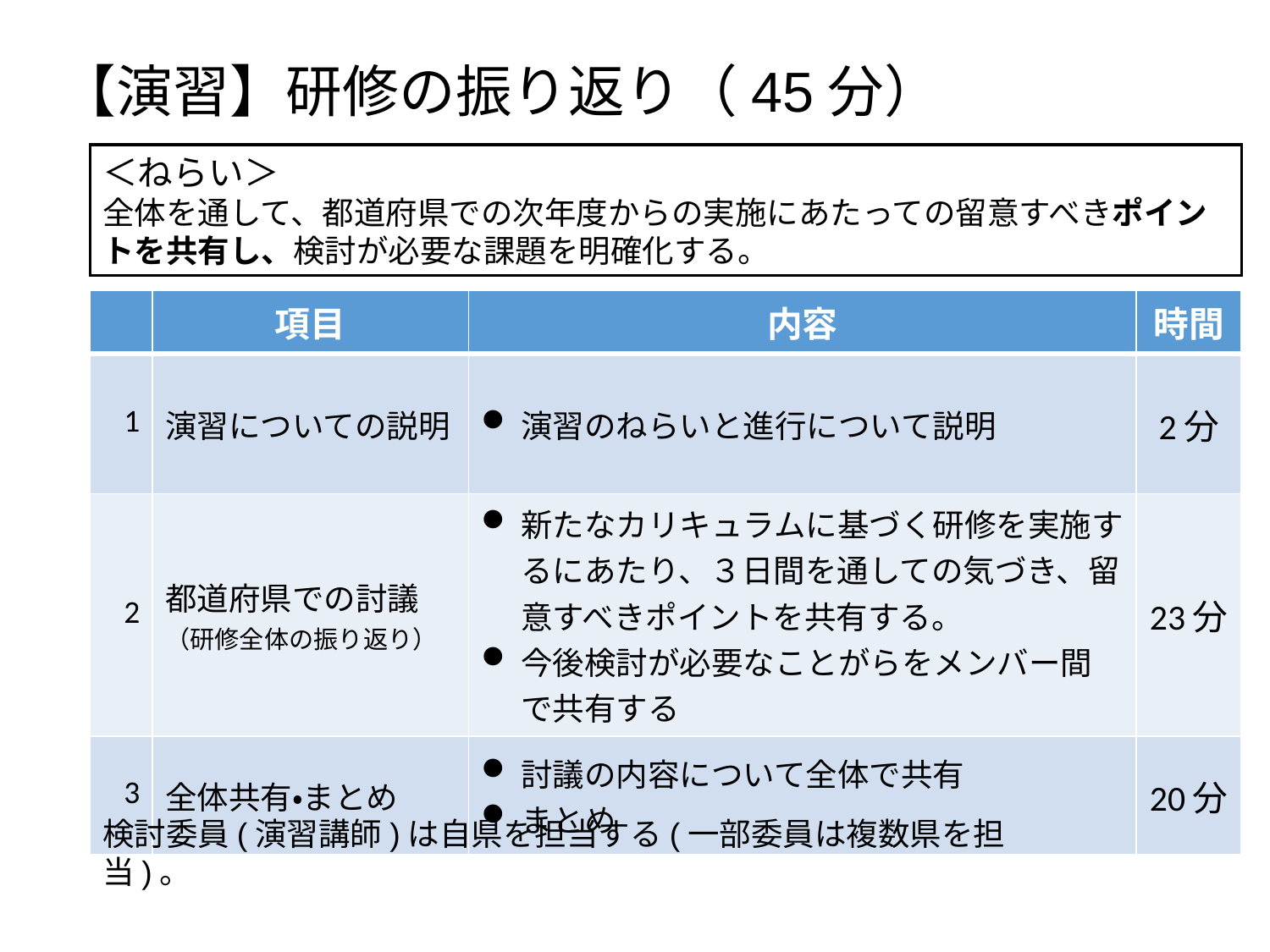

# 【演習】研修の振り返り（45分）
＜ねらい＞
全体を通して、都道府県での次年度からの実施にあたっての留意すべきポイントを共有し、検討が必要な課題を明確化する。
|  | 項目 | 内容 | 時間 |
| --- | --- | --- | --- |
| 1 | 演習についての説明 | 演習のねらいと進行について説明 | 2分 |
| 2 | 都道府県での討議 （研修全体の振り返り） | 新たなカリキュラムに基づく研修を実施するにあたり、３日間を通しての気づき、留意すべきポイントを共有する。 今後検討が必要なことがらをメンバー間で共有する | 23分 |
| 3 | 全体共有・まとめ | 討議の内容について全体で共有 まとめ | 20分 |
検討委員(演習講師)は自県を担当する(一部委員は複数県を担当)。